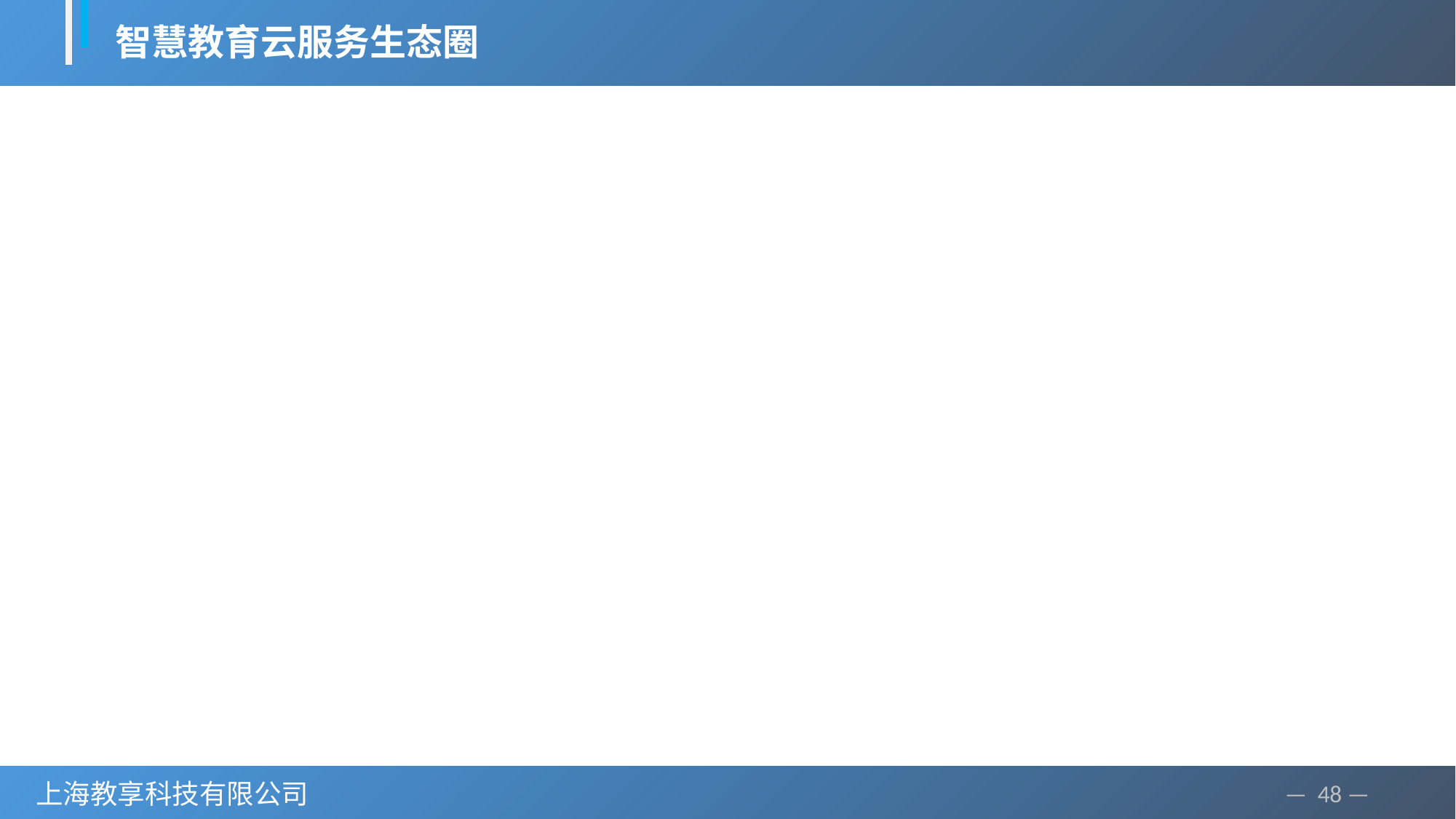

智慧教育云服务生态圈
学校/科研单位
学生/老师
电信运营商

智慧教育云
生态中心
企业

技术服务商
内容服务商

第三方教学机构

政府